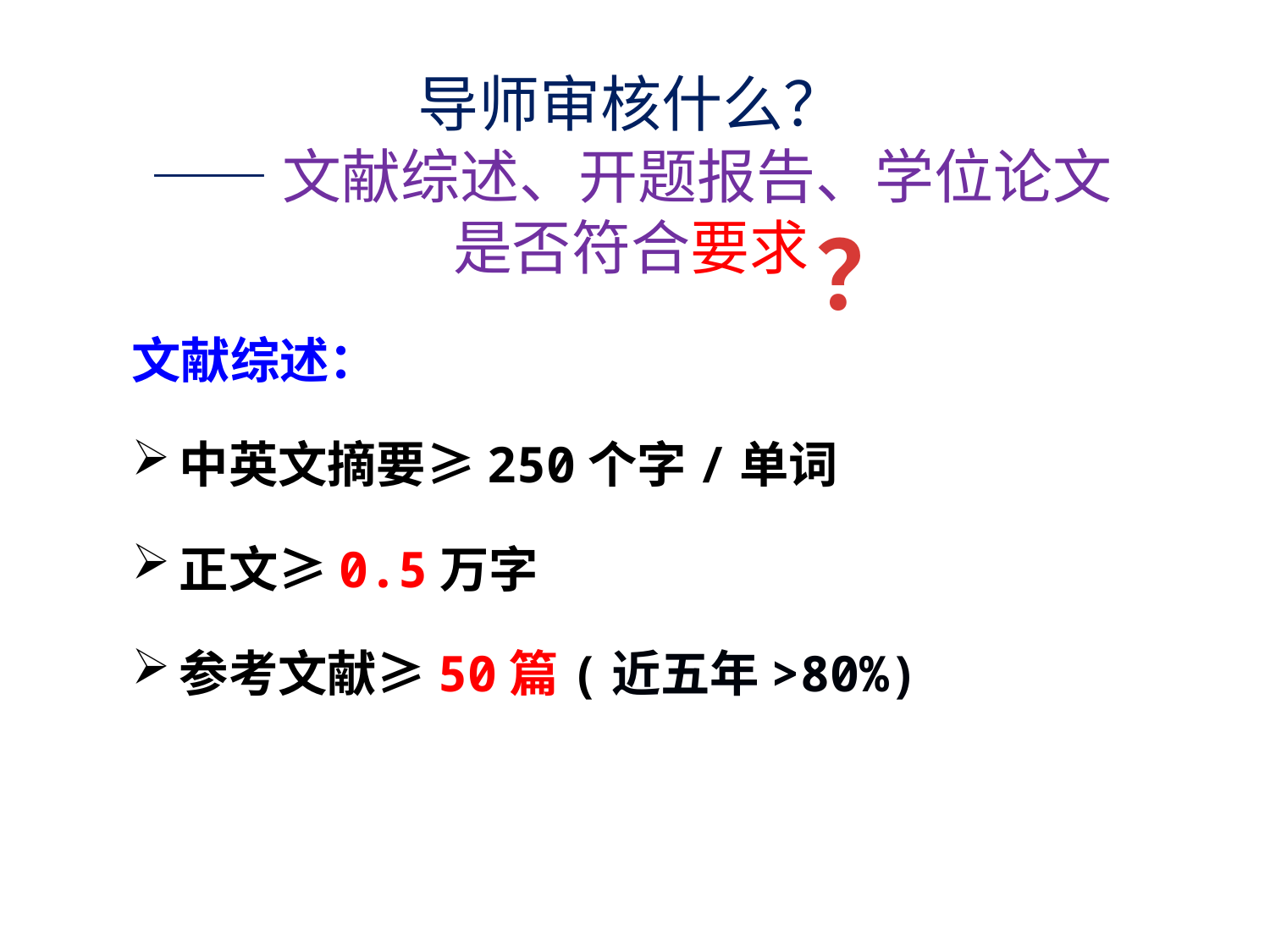

导师审核什么？
——文献综述、开题报告、学位论文
是否符合要求
？
文献综述：
中英文摘要≥250个字/单词
正文≥0.5万字
参考文献≥50篇(近五年>80%)